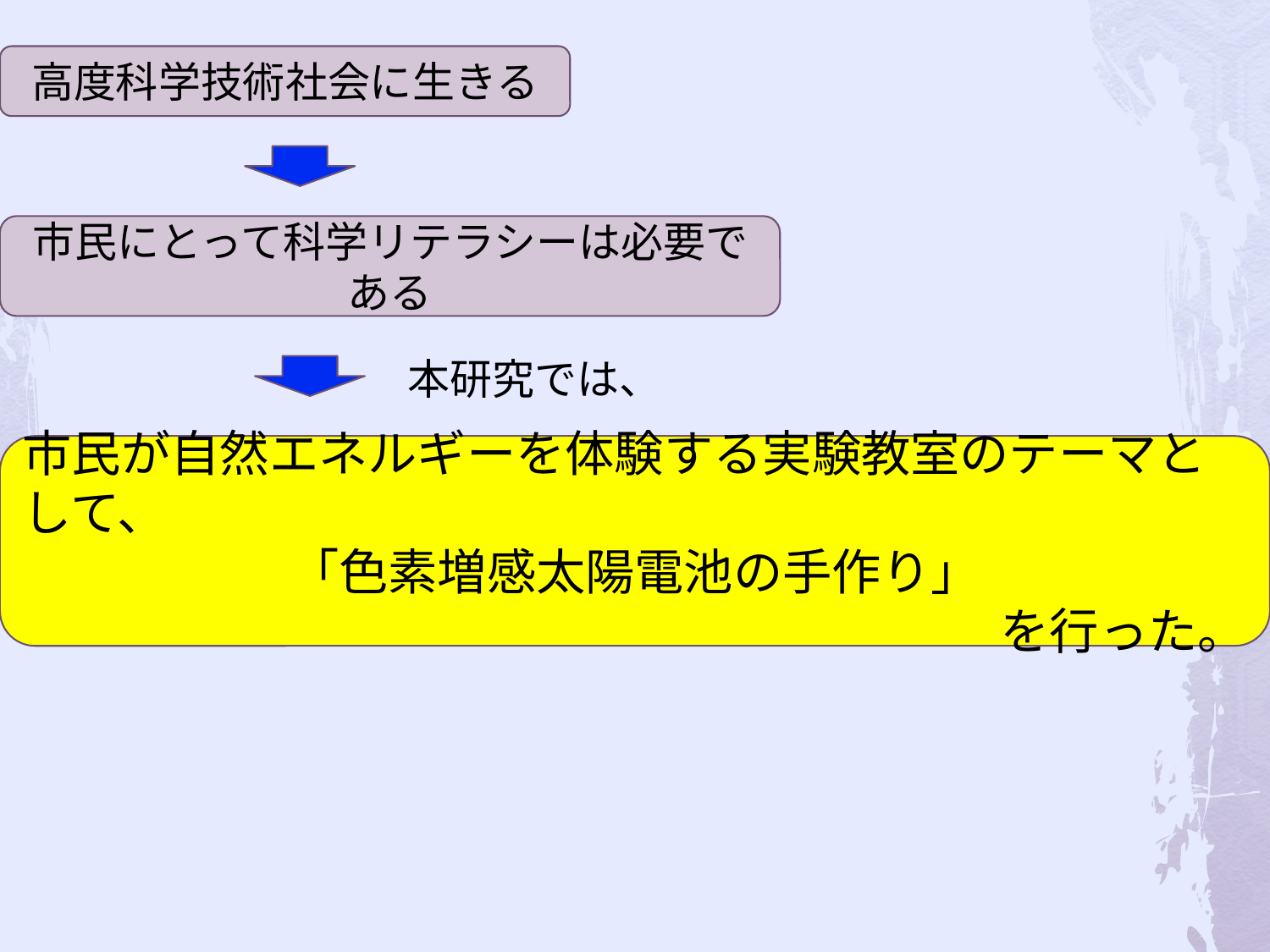

高度科学技術社会に生きる

市民にとって科学リテラシーは必要である
本研究では、

市民が自然エネルギーを体験する実験教室のテーマとして、
「色素増感太陽電池の手作り」
を行った。